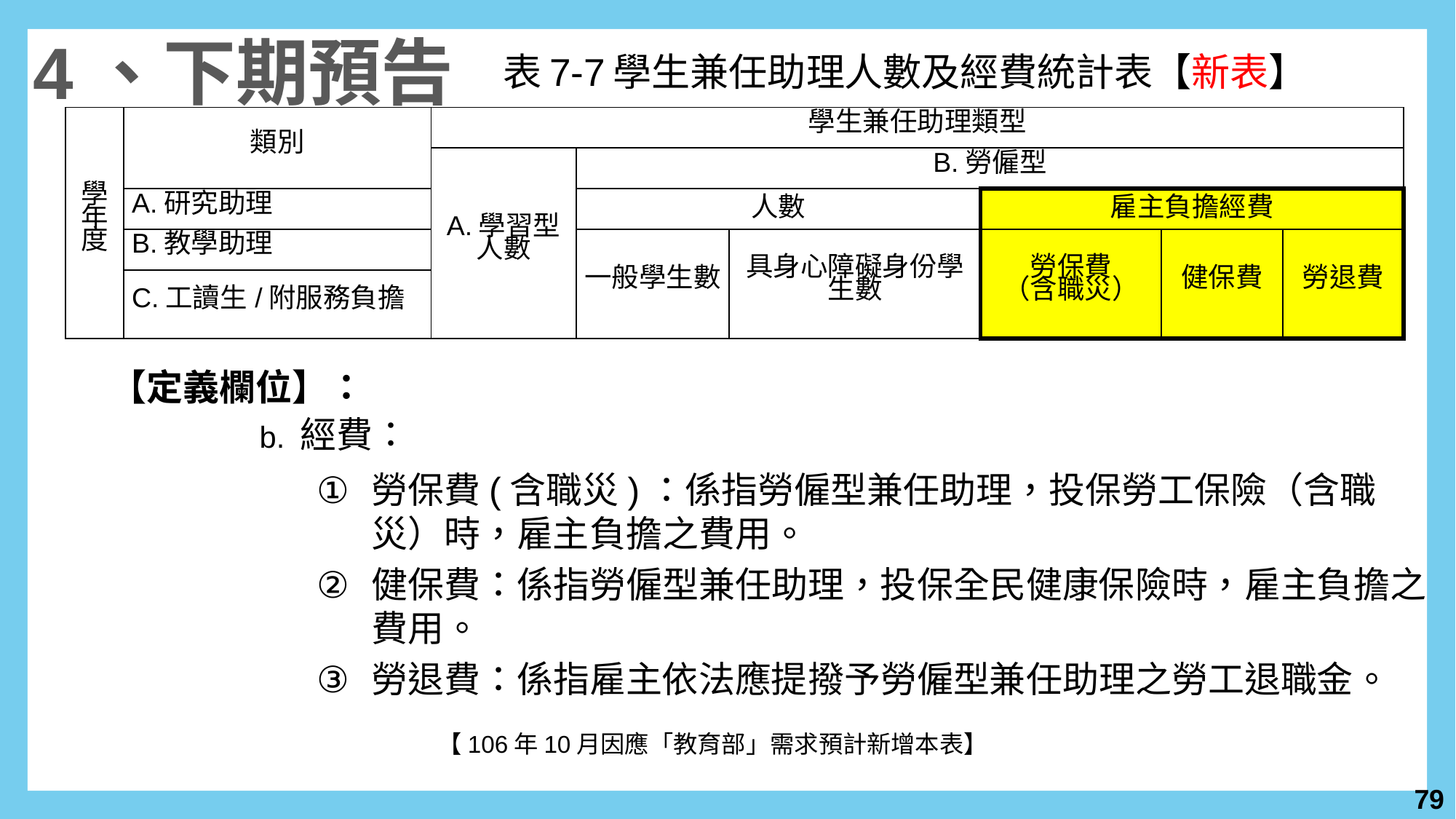

4、下期預告
表7-7學生兼任助理人數及經費統計表【新表】

| 學年度 | 類別 | 學生兼任助理類型 |  |  |  |  |  |
| --- | --- | --- | --- | --- | --- | --- | --- |
|  |  | A.學習型人數 | B.勞僱型 |  |  |  |  |
|  | A.研究助理 |  | 人數 |  | 雇主負擔經費 |  |  |
|  | B.教學助理 |  | 一般學生數 | 具身心障礙身份學生數 | 勞保費 （含職災） | 健保費 | 勞退費 |
|  | C.工讀生/附服務負擔 |  |  |  |  |  |  |
【定義欄位】：
b. 經費：
勞保費(含職災)：係指勞僱型兼任助理，投保勞工保險（含職災）時，雇主負擔之費用。
健保費：係指勞僱型兼任助理，投保全民健康保險時，雇主負擔之費用。
勞退費：係指雇主依法應提撥予勞僱型兼任助理之勞工退職金。
			【106年10月因應「教育部」需求預計新增本表】
79